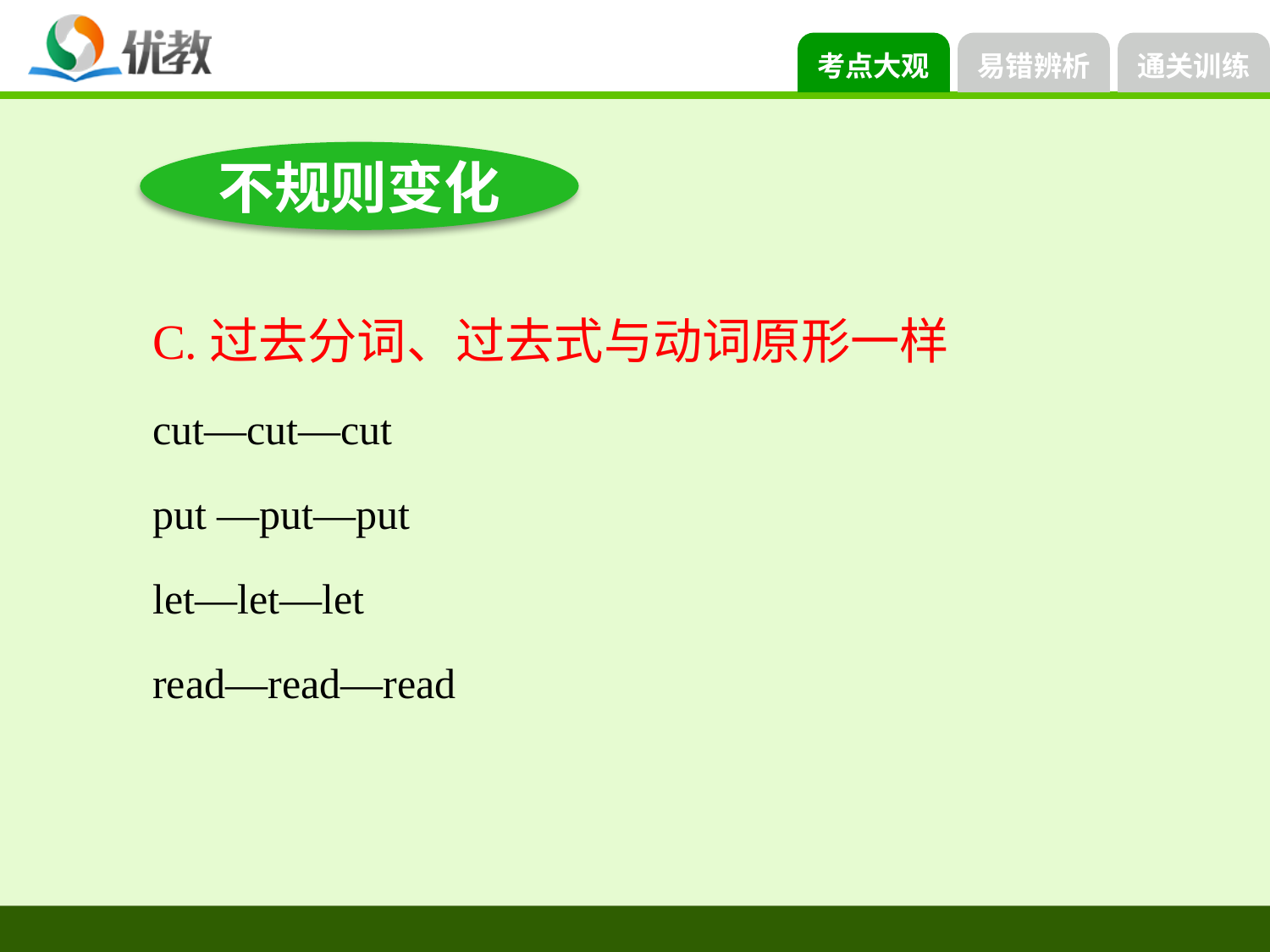

不规则变化
C.过去分词、过去式与动词原形一样
cut—cut—cut
put —put—put
let—let—let
read—read—read